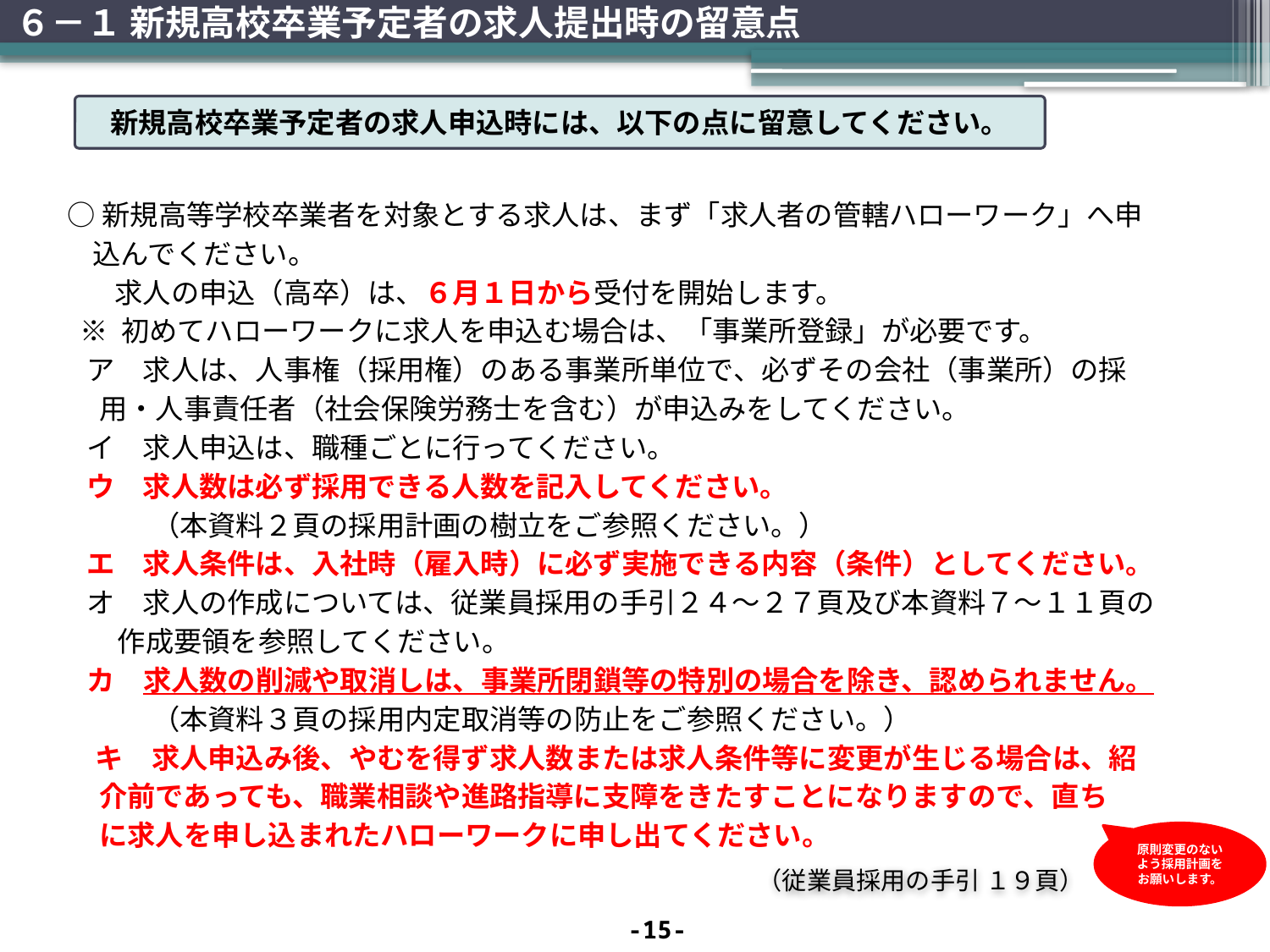

# ６－１ 新規高校卒業予定者の求人提出時の留意点
新規高校卒業予定者の求人申込時には、以下の点に留意してください。
○新規高等学校卒業者を対象とする求人は、まず「求人者の管轄ハローワーク」へ申込んでください。
  　求人の申込（高卒）は、６月１日から受付を開始します。
  ※ 初めてハローワークに求人を申込む場合は、「事業所登録」が必要です。
  ア　求人は、人事権（採用権）のある事業所単位で、必ずその会社（事業所）の採
    用・人事責任者（社会保険労務士を含む）が申込みをしてください。
  イ　求人申込は、職種ごとに行ってください。
  ウ　求人数は必ず採用できる人数を記入してください。
　　　（本資料２頁の採用計画の樹立をご参照ください。）
  エ　求人条件は、入社時（雇入時）に必ず実施できる内容（条件）としてください。
  オ　求人の作成については、従業員採用の手引２４～２７頁及び本資料７～１１頁の作成要領を参照してください。
  カ　求人数の削減や取消しは、事業所閉鎖等の特別の場合を除き、認められません。
　　　（本資料３頁の採用内定取消等の防止をご参照ください。）
　キ　求人申込み後、やむを得ず求人数または求人条件等に変更が生じる場合は、紹
    介前であっても、職業相談や進路指導に支障をきたすことになりますので、直ち
    に求人を申し込まれたハローワークに申し出てください。
原則変更のないよう採用計画をお願いします。
（従業員採用の手引 １９頁）
-15-